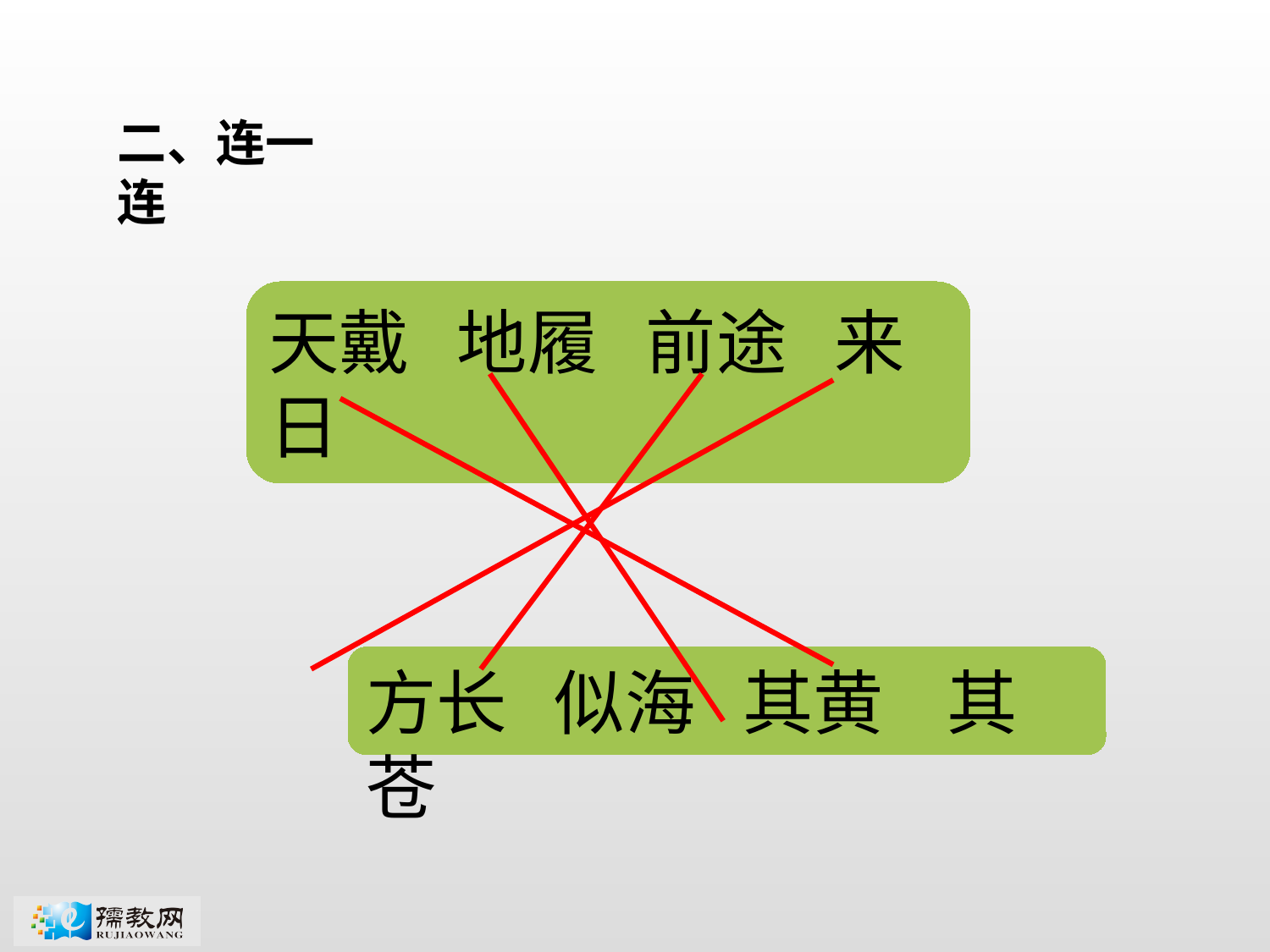

二、连一连
天戴   地履   前途   来日
方长   似海   其黄    其苍